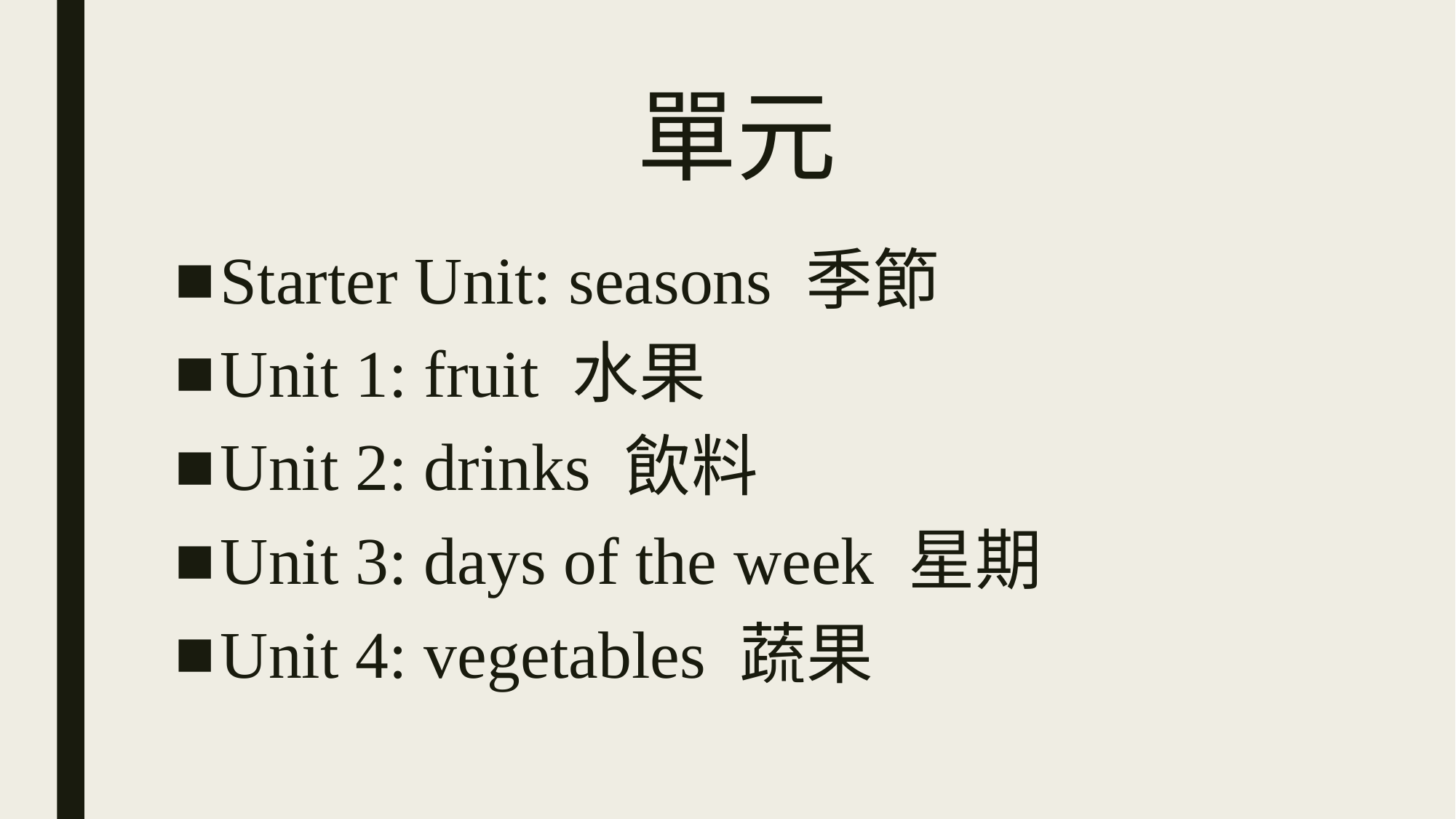

# 單元
Starter Unit: seasons 季節
Unit 1: fruit 水果
Unit 2: drinks 飲料
Unit 3: days of the week 星期
Unit 4: vegetables 蔬果